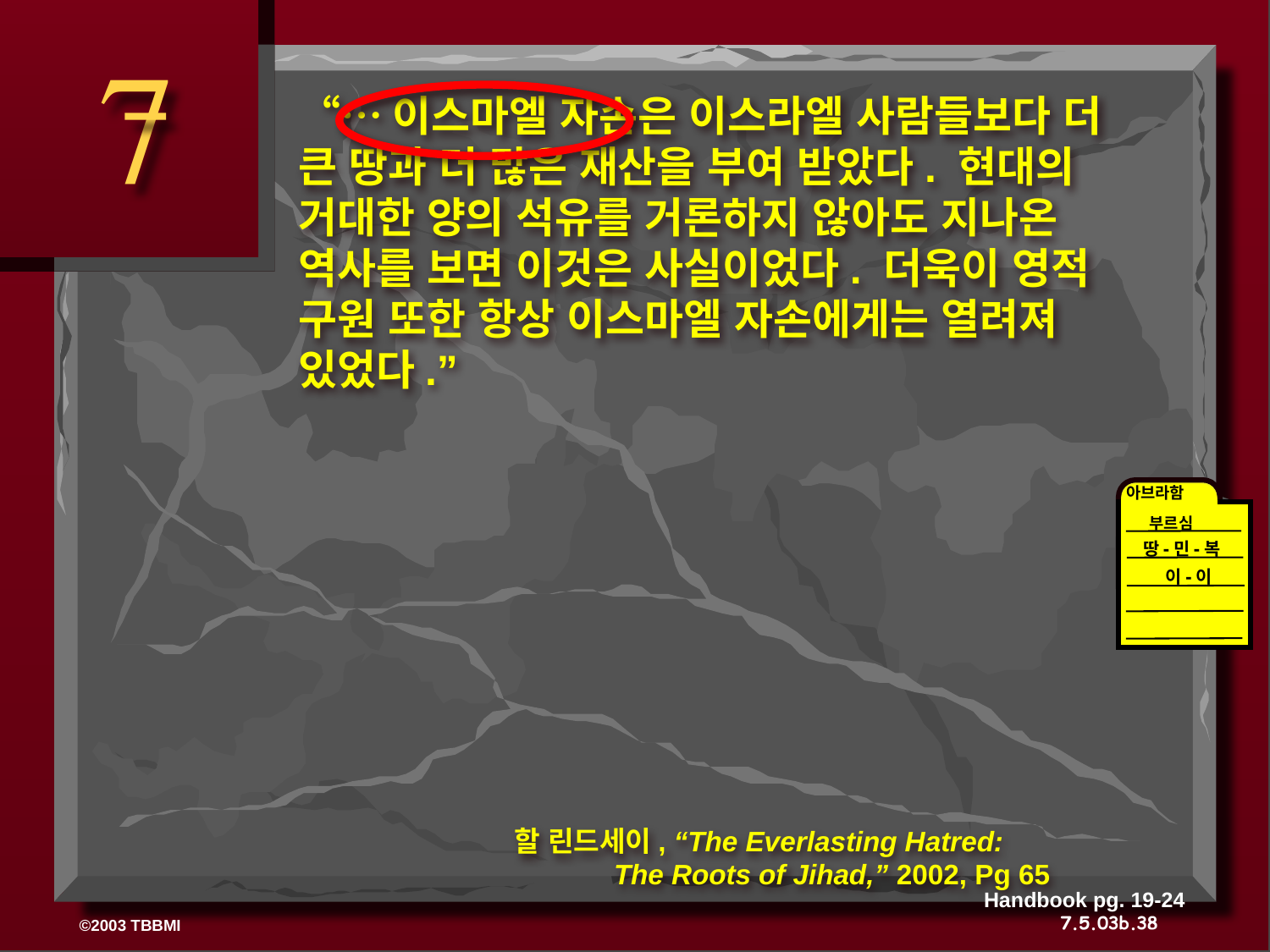

7

“…이스마엘 자손은 이스라엘 사람들보다 더 큰 땅과 더 많은 재산을 부여 받았다. 현대의 거대한 양의 석유를 거론하지 않아도 지나온 역사를 보면 이것은 사실이었다. 더욱이 영적 구원 또한 항상 이스마엘 자손에게는 열려져 있었다.”

아브라함

부르심

땅-민-복

이-이

할 린드세이, “The Everlasting Hatred: 		The Roots of Jihad,” 2002, Pg 65
Handbook pg. 19-24
38